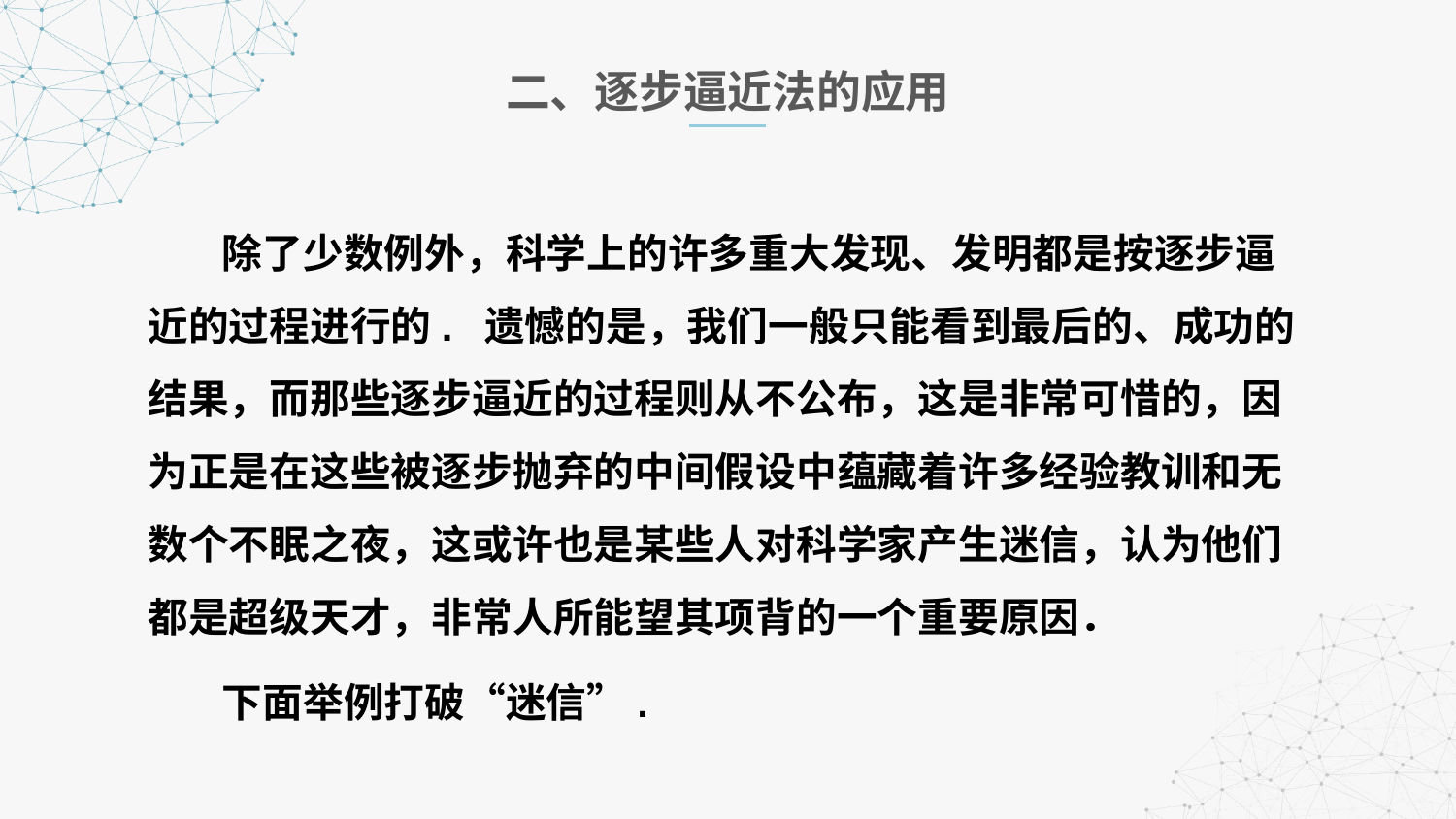

二、逐步逼近法的应用
       除了少数例外，科学上的许多重大发现、发明都是按逐步逼近的过程进行的.  遗憾的是，我们一般只能看到最后的、成功的结果，而那些逐步逼近的过程则从不公布，这是非常可惜的，因为正是在这些被逐步抛弃的中间假设中蕴藏着许多经验教训和无数个不眠之夜，这或许也是某些人对科学家产生迷信，认为他们都是超级天才，非常人所能望其项背的一个重要原因．
       下面举例打破“迷信”.